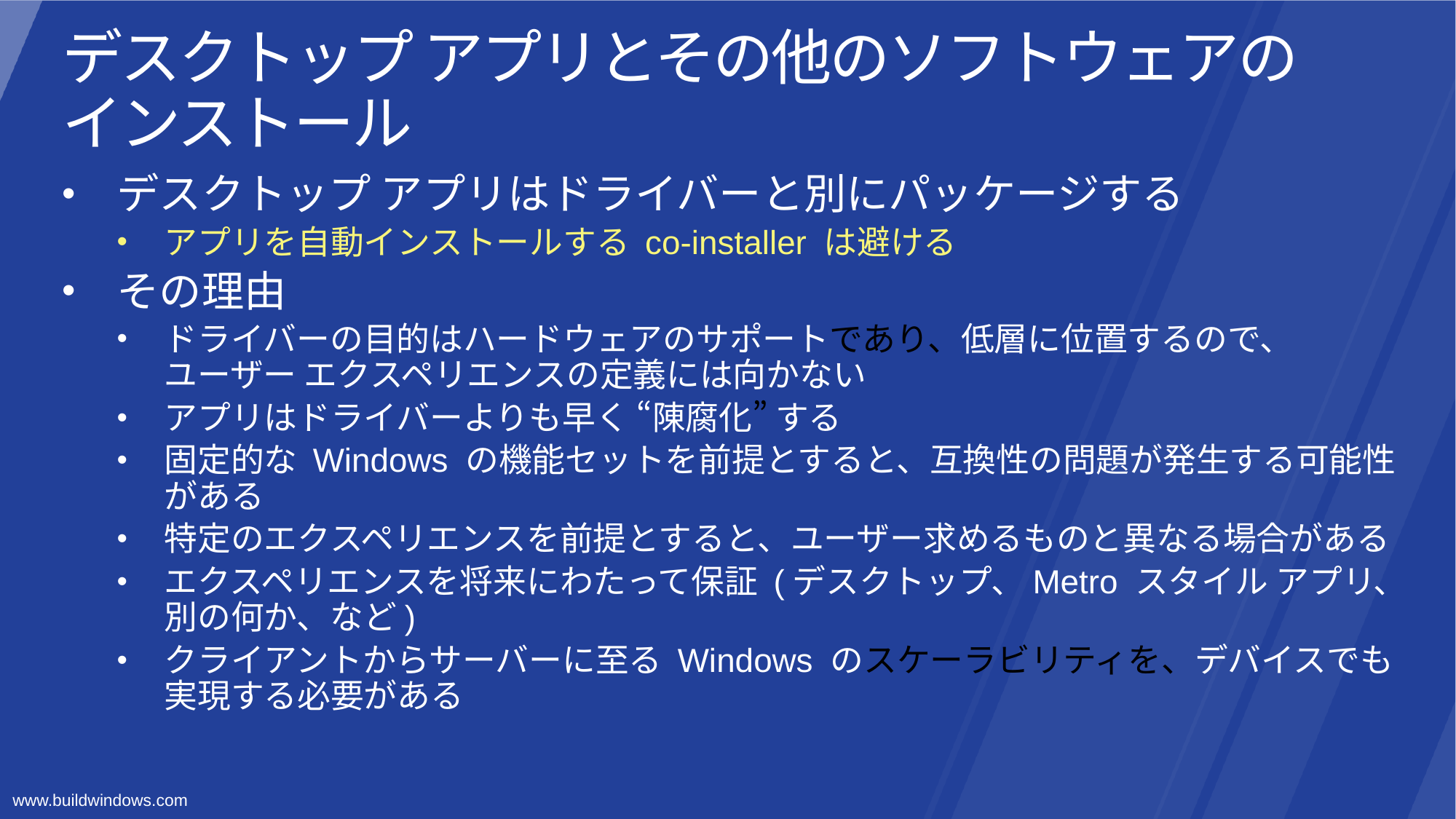

# デスクトップ アプリとその他のソフトウェアの インストール
デスクトップ アプリはドライバーと別にパッケージする
アプリを自動インストールする co-installer は避ける
その理由
ドライバーの目的はハードウェアのサポートであり、低層に位置するので、
ユーザー エクスペリエンスの定義には向かない
アプリはドライバーよりも早く “陳腐化” する
固定的な Windows の機能セットを前提とすると、互換性の問題が発生する可能性がある
特定のエクスペリエンスを前提とすると、ユーザー求めるものと異なる場合がある
エクスペリエンスを将来にわたって保証 (デスクトップ、Metro スタイル アプリ、別の何か、など)
クライアントからサーバーに至る Windows のスケーラビリティを、デバイスでも実現する必要がある